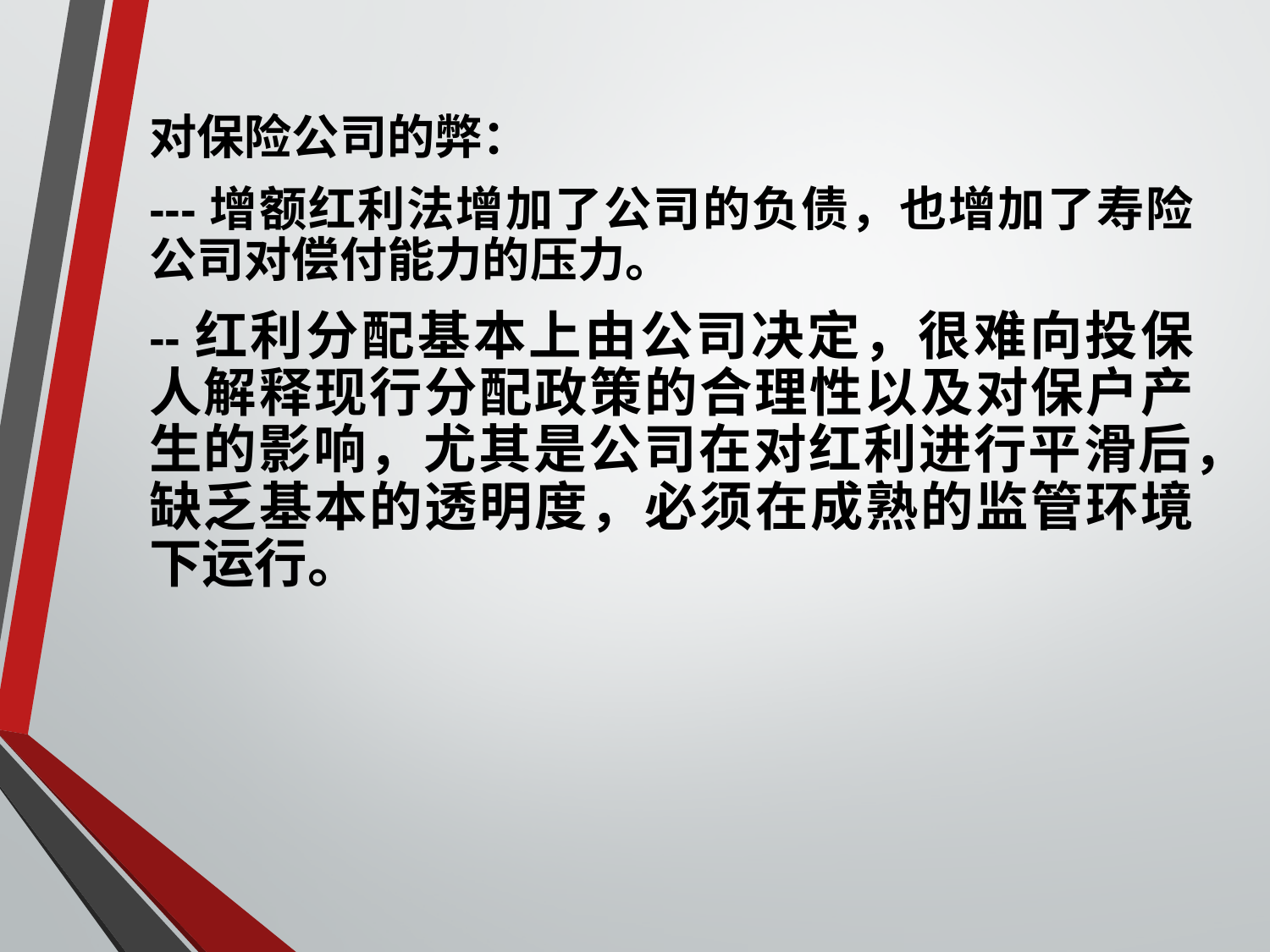

对保险公司的弊：
---增额红利法增加了公司的负债，也增加了寿险公司对偿付能力的压力。
--红利分配基本上由公司决定，很难向投保人解释现行分配政策的合理性以及对保户产生的影响，尤其是公司在对红利进行平滑后，缺乏基本的透明度，必须在成熟的监管环境下运行。